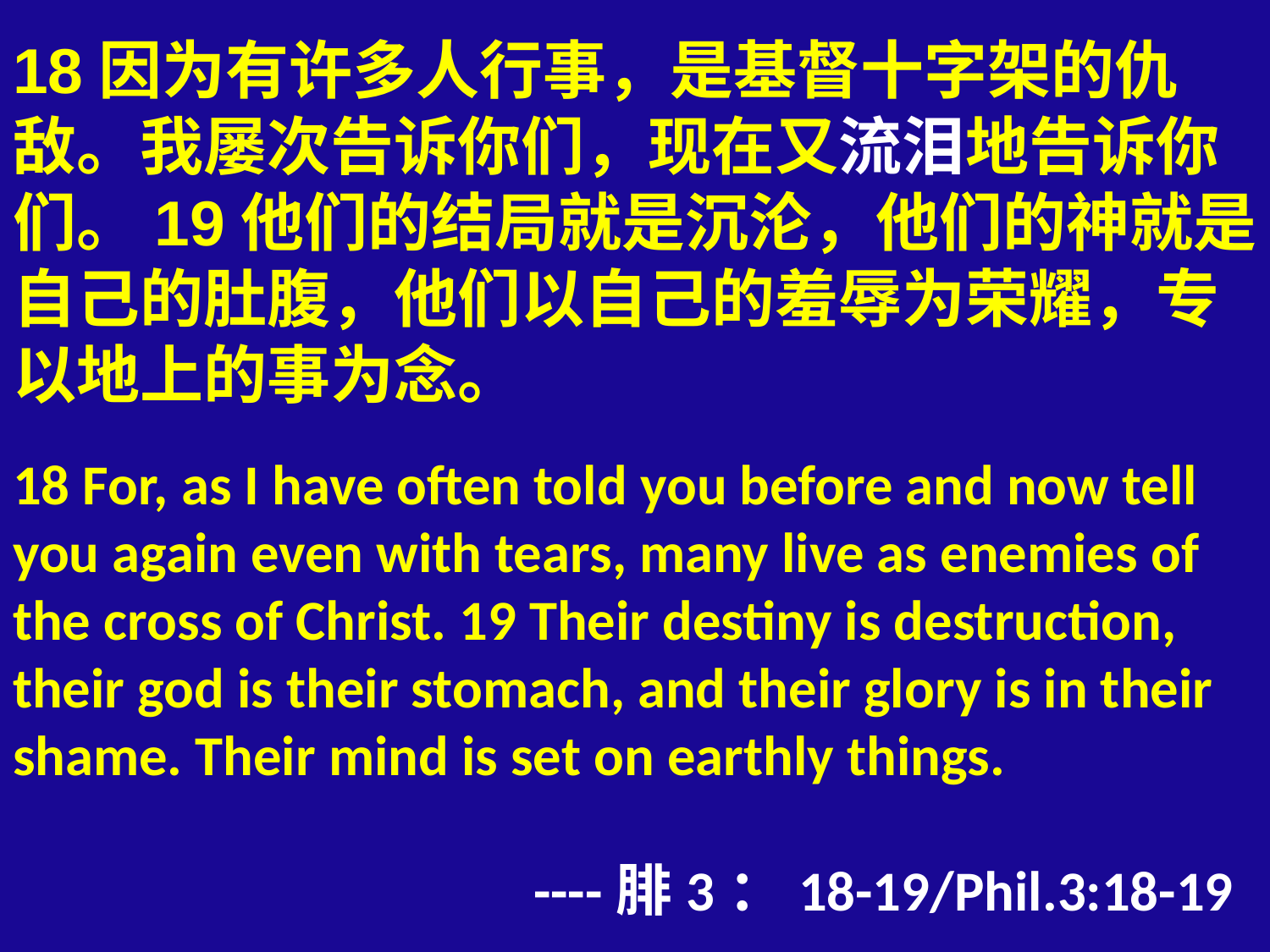

# 18因为有许多人行事，是基督十字架的仇敌。我屡次告诉你们，现在又流泪地告诉你们。19他们的结局就是沉沦，他们的神就是自己的肚腹，他们以自己的羞辱为荣耀，专以地上的事为念。 18 For, as I have often told you before and now tell you again even with tears, many live as enemies of the cross of Christ. 19 Their destiny is destruction, their god is their stomach, and their glory is in their shame. Their mind is set on earthly things. ----腓3：18-19/Phil.3:18-19